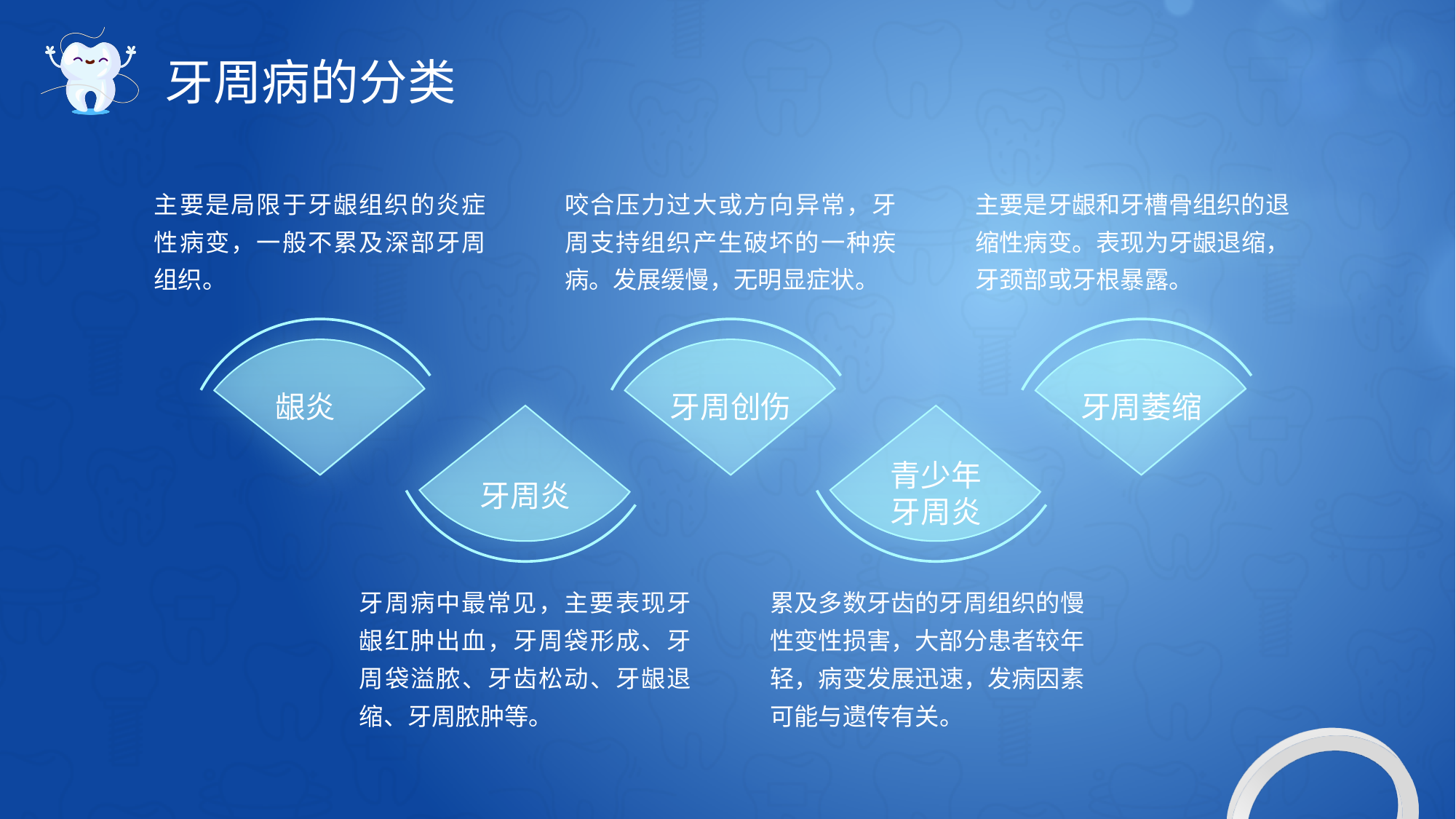

# 牙周病的分类
主要是局限于牙龈组织的炎症性病变，一般不累及深部牙周组织。
咬合压力过大或方向异常，牙周支持组织产生破坏的一种疾病。发展缓慢，无明显症状。
主要是牙龈和牙槽骨组织的退缩性病变。表现为牙龈退缩，牙颈部或牙根暴露。

牙周炎

青少年牙周炎

龈炎

牙周创伤

牙周萎缩
牙周病中最常见，主要表现牙龈红肿出血，牙周袋形成、牙周袋溢脓、牙齿松动、牙龈退缩、牙周脓肿等。
累及多数牙齿的牙周组织的慢性变性损害，大部分患者较年轻，病变发展迅速，发病因素可能与遗传有关。